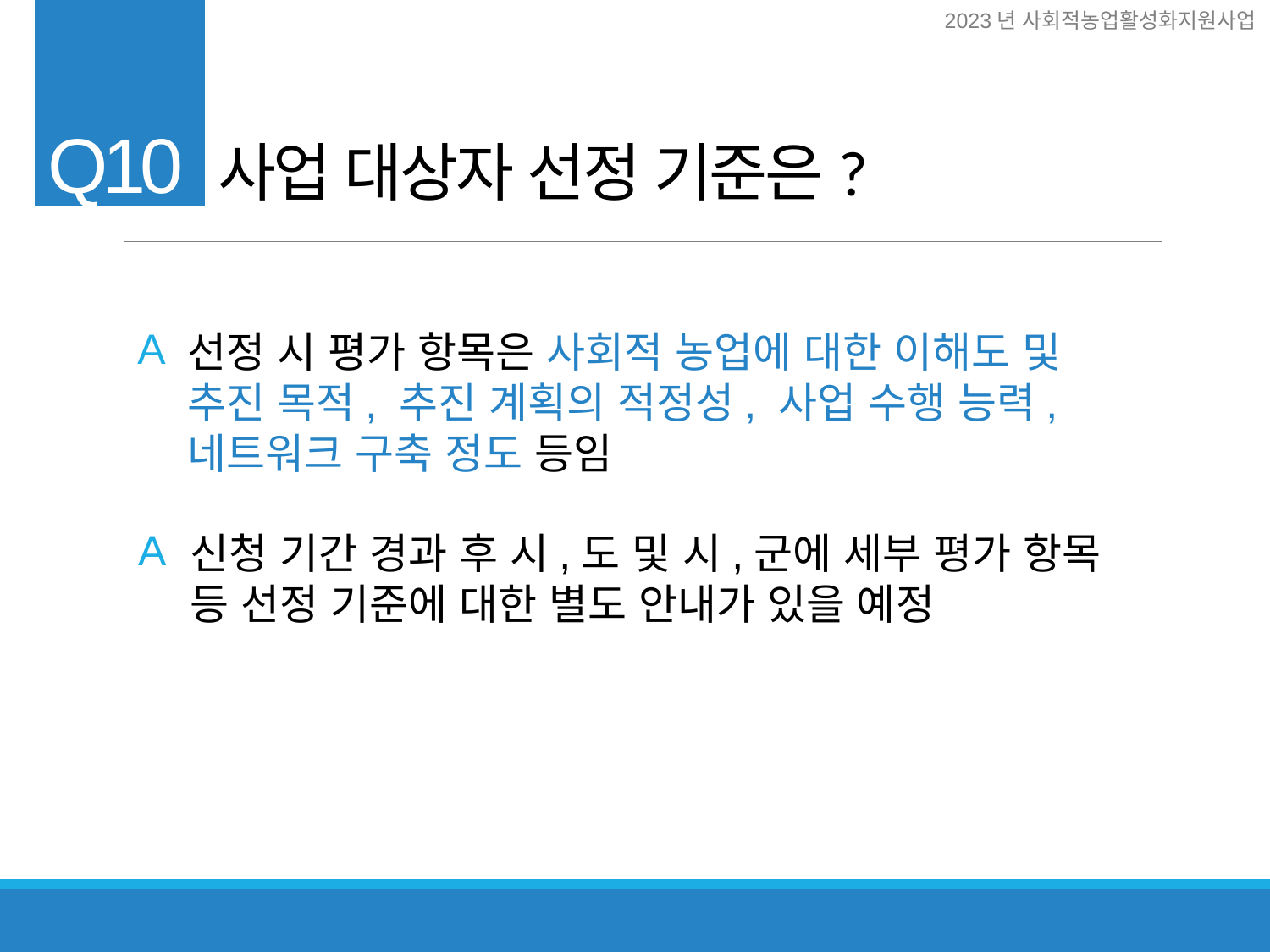

사업 대상자 선정 기준은?
Q10
.
A
선정 시 평가 항목은 사회적 농업에 대한 이해도 및 추진 목적, 추진 계획의 적정성, 사업 수행 능력, 네트워크 구축 정도 등임
A
신청 기간 경과 후 시,도 및 시,군에 세부 평가 항목 등 선정 기준에 대한 별도 안내가 있을 예정